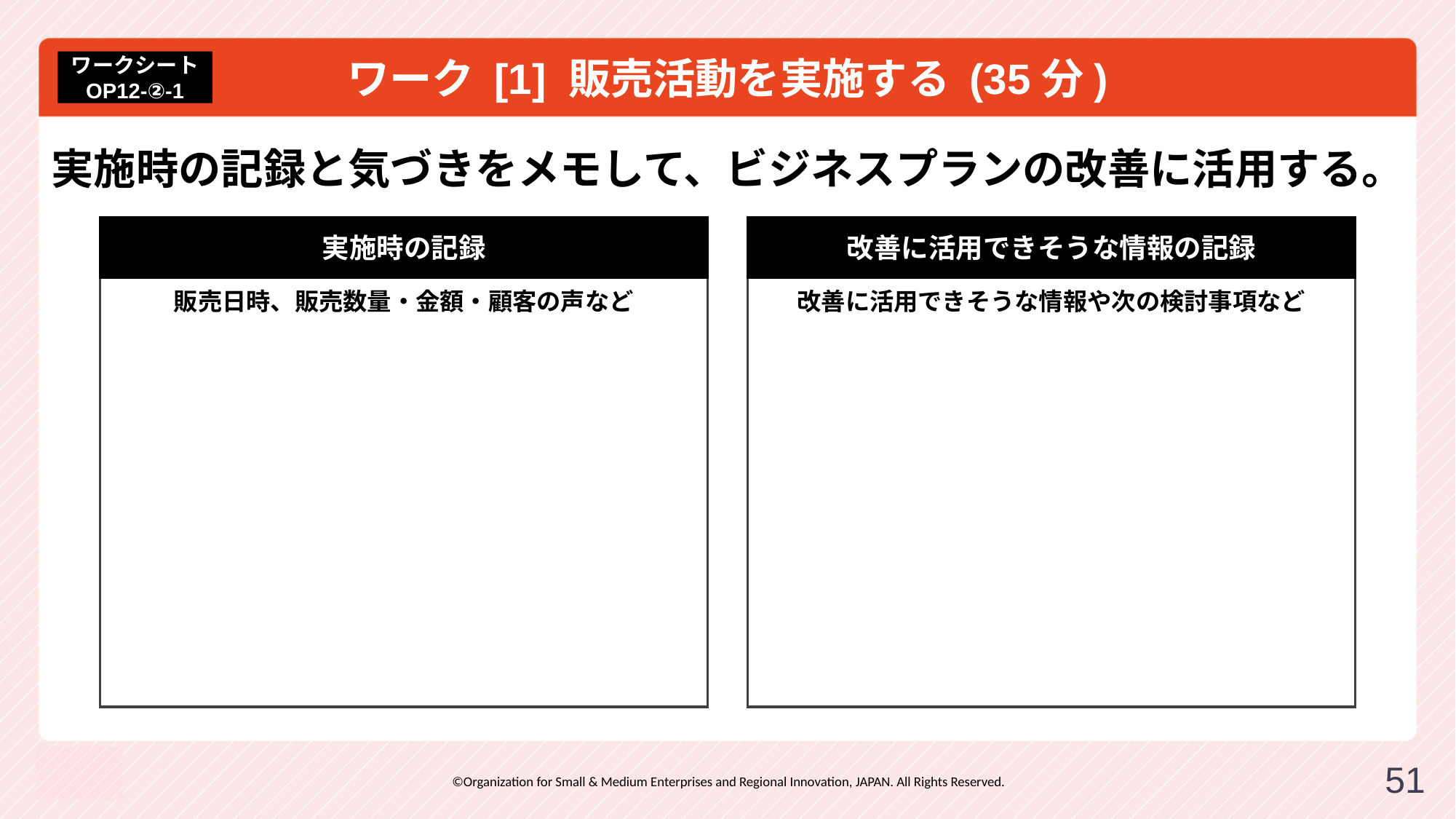

# ワーク [1] 販売活動を実施する (35分)
ワークシート
OP12-②-1
実施時の記録と気づきをメモして、ビジネスプランの改善に活用する。
実施時の記録

改善に活用できそうな情報の記録

販売日時、販売数量・金額・顧客の声など
改善に活用できそうな情報や次の検討事項など